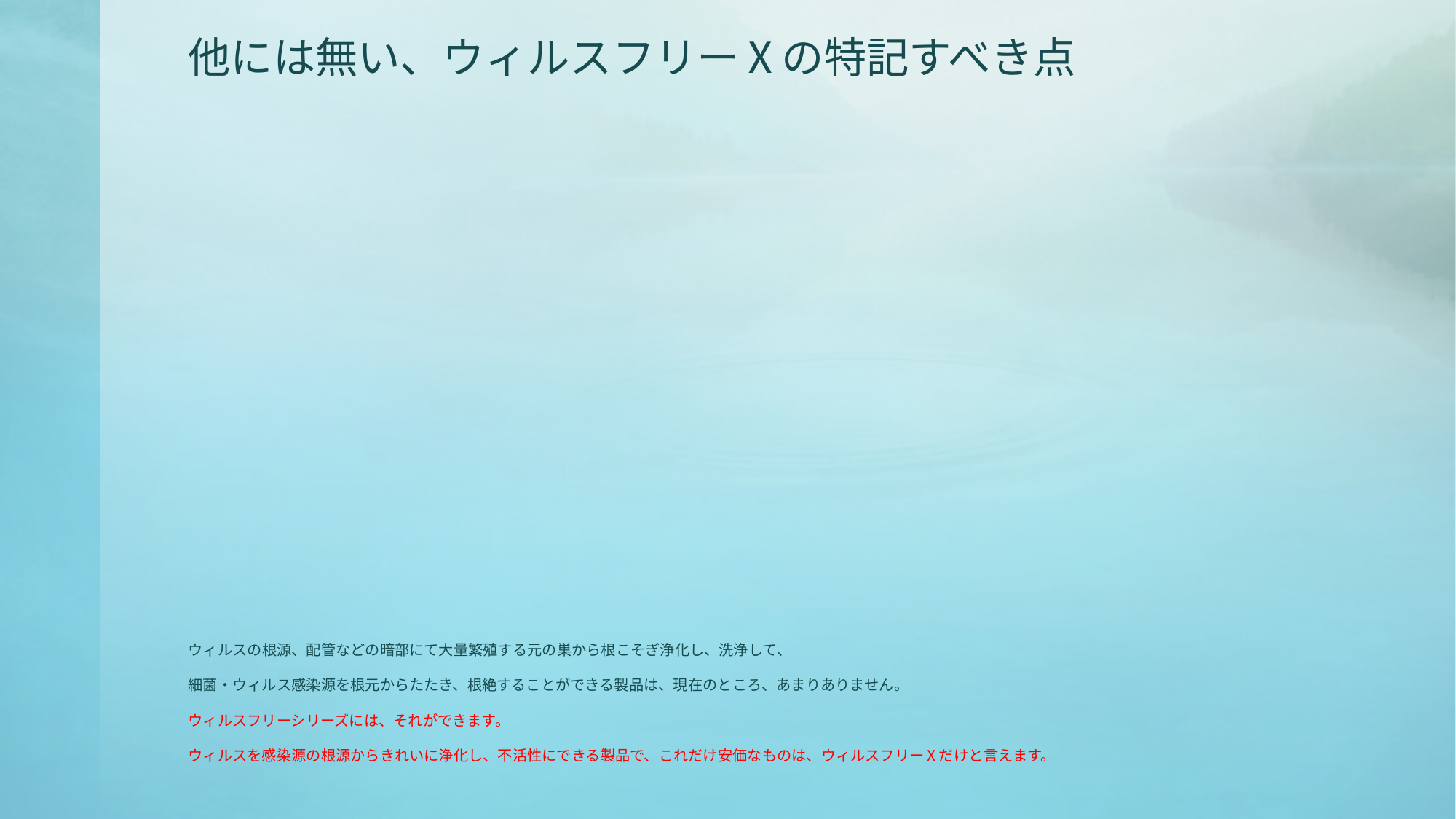

他には無い、ウィルスフリーⅩの特記すべき点
# ウィルスの根源、配管などの暗部にて大量繁殖する元の巣から根こそぎ浄化し、洗浄して、 細菌・ウィルス感染源を根元からたたき、根絶することができる製品は、現在のところ、あまりありません。 ウィルスフリーシリーズには、それができます。 ウィルスを感染源の根源からきれいに浄化し、不活性にできる製品で、これだけ安価なものは、ウィルスフリーⅩだけと言えます。